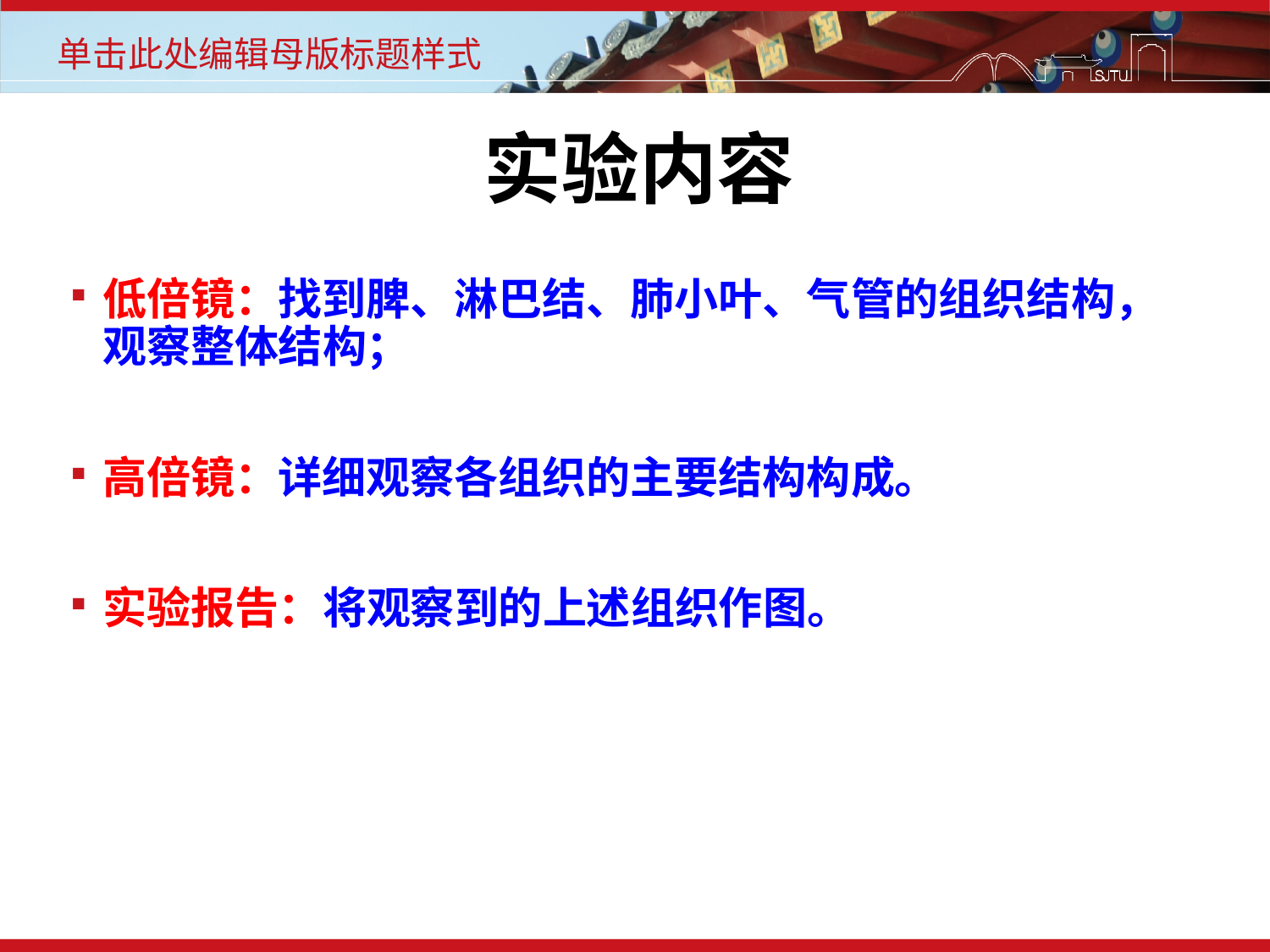

# 实验内容
低倍镜：找到脾、淋巴结、肺小叶、气管的组织结构，观察整体结构；

高倍镜：详细观察各组织的主要结构构成。

实验报告：将观察到的上述组织作图。